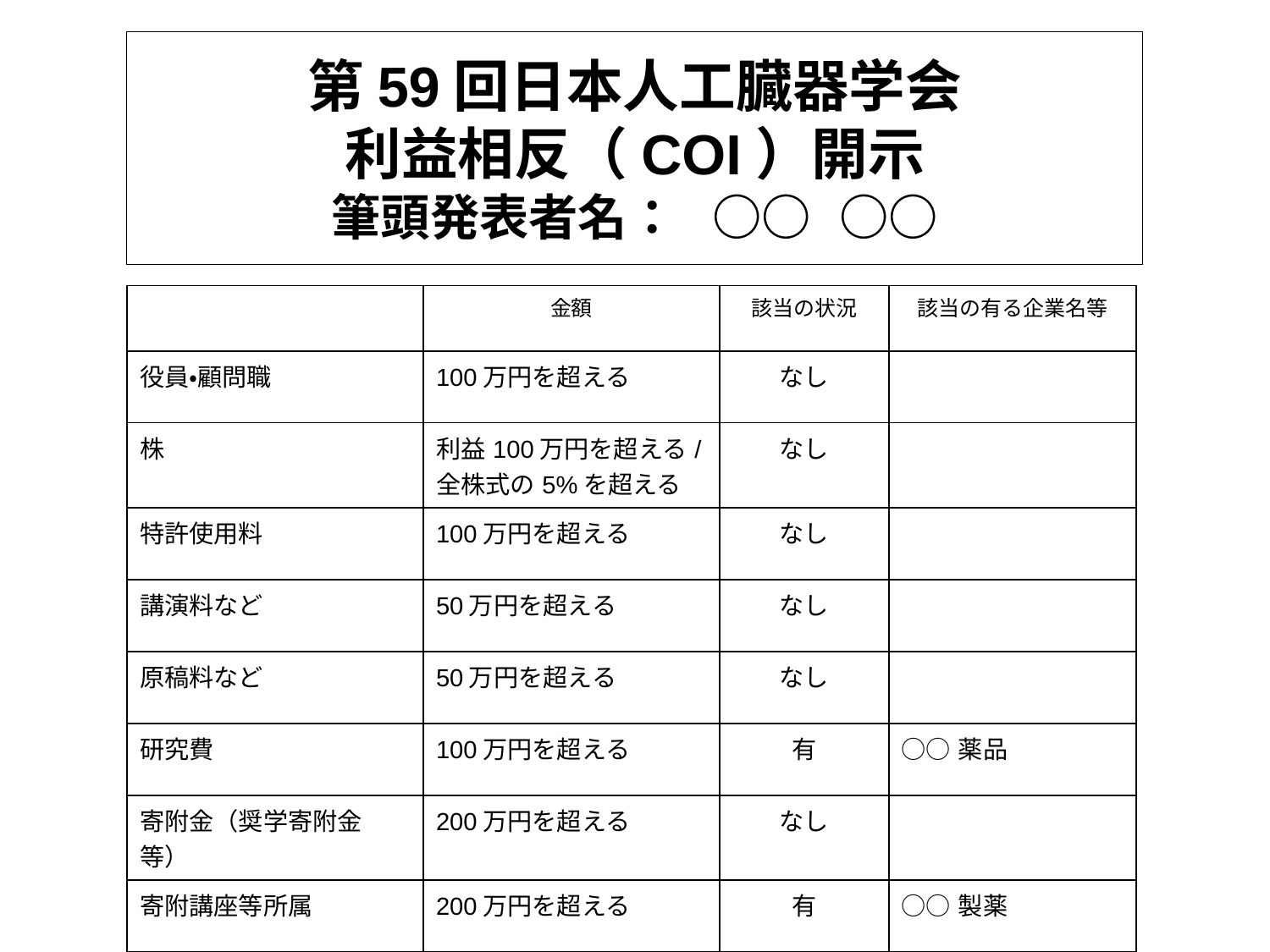

第59回日本人工臓器学会
利益相反（COI）開示
筆頭発表者名：	○○	○○
|  | 金額 | 該当の状況 | 該当の有る企業名等 |
| --- | --- | --- | --- |
| 役員・顧問職 | 100万円を超える | なし |  |
| 株 | 利益100万円を超える/ 全株式の5%を超える | なし |  |
| 特許使用料 | 100万円を超える | なし |  |
| 講演料など | 50万円を超える | なし |  |
| 原稿料など | 50万円を超える | なし |  |
| 研究費 | 100万円を超える | 有 | ○○薬品 |
| 寄附金（奨学寄附金等） | 200万円を超える | なし |  |
| 寄附講座等所属 | 200万円を超える | 有 | ○○製薬 |